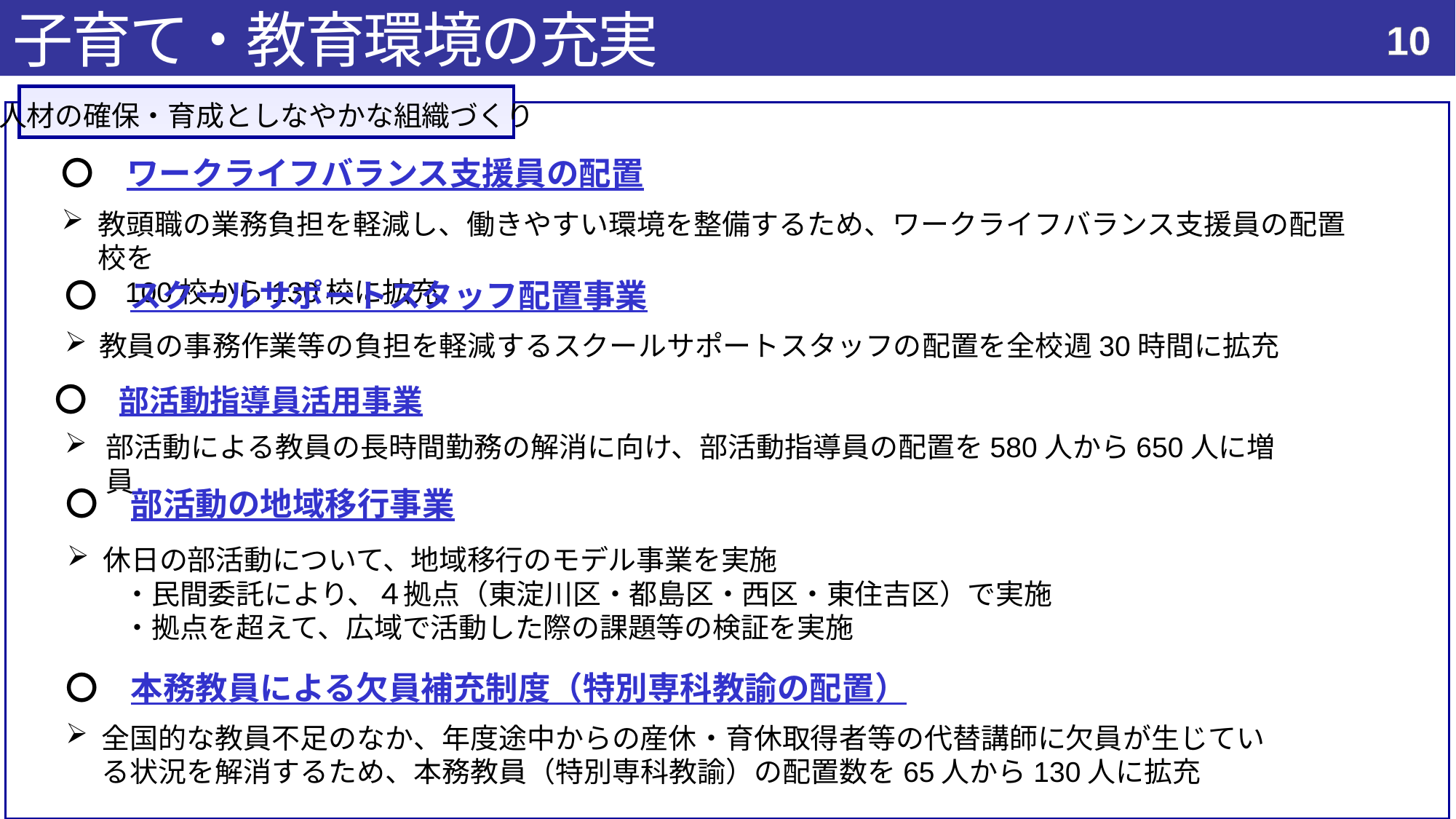

子育て・教育環境の充実
10
人材の確保・育成としなやかな組織づくり

　　〇　ワークライフバランス支援員の配置
教頭職の業務負担を軽減し、働きやすい環境を整備するため、ワークライフバランス支援員の配置校を
　　100校から130校に拡充

　　〇　スクールサポートスタッフ配置事業
教員の事務作業等の負担を軽減するスクールサポートスタッフの配置を全校週30時間に拡充

　〇　部活動指導員活用事業
部活動による教員の長時間勤務の解消に向け、部活動指導員の配置を580人から650人に増員
　　〇　部活動の地域移行事業
休日の部活動について、地域移行のモデル事業を実施
　　・民間委託により、４拠点（東淀川区・都島区・西区・東住吉区）で実施
　　・拠点を超えて、広域で活動した際の課題等の検証を実施
　　〇　本務教員による欠員補充制度（特別専科教諭の配置）
全国的な教員不足のなか、年度途中からの産休・育休取得者等の代替講師に欠員が生じている状況を解消するため、本務教員（特別専科教諭）の配置数を65人から130人に拡充